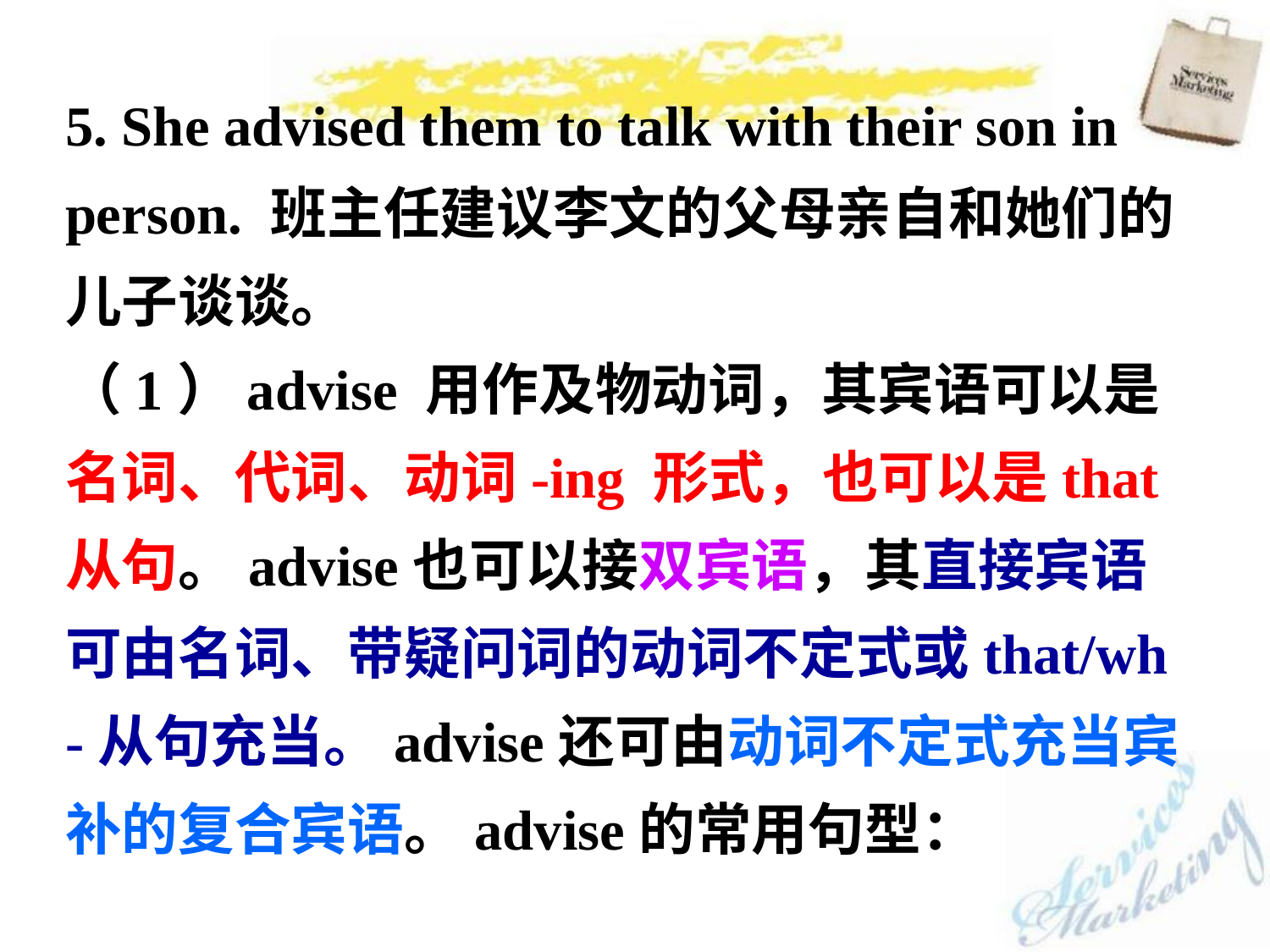

5. She advised them to talk with their son in person. 班主任建议李文的父母亲自和她们的儿子谈谈。
（1）advise 用作及物动词，其宾语可以是名词、代词、动词-ing 形式，也可以是that从句。advise也可以接双宾语，其直接宾语可由名词、带疑问词的动词不定式或that/wh-从句充当。advise还可由动词不定式充当宾补的复合宾语。advise的常用句型：